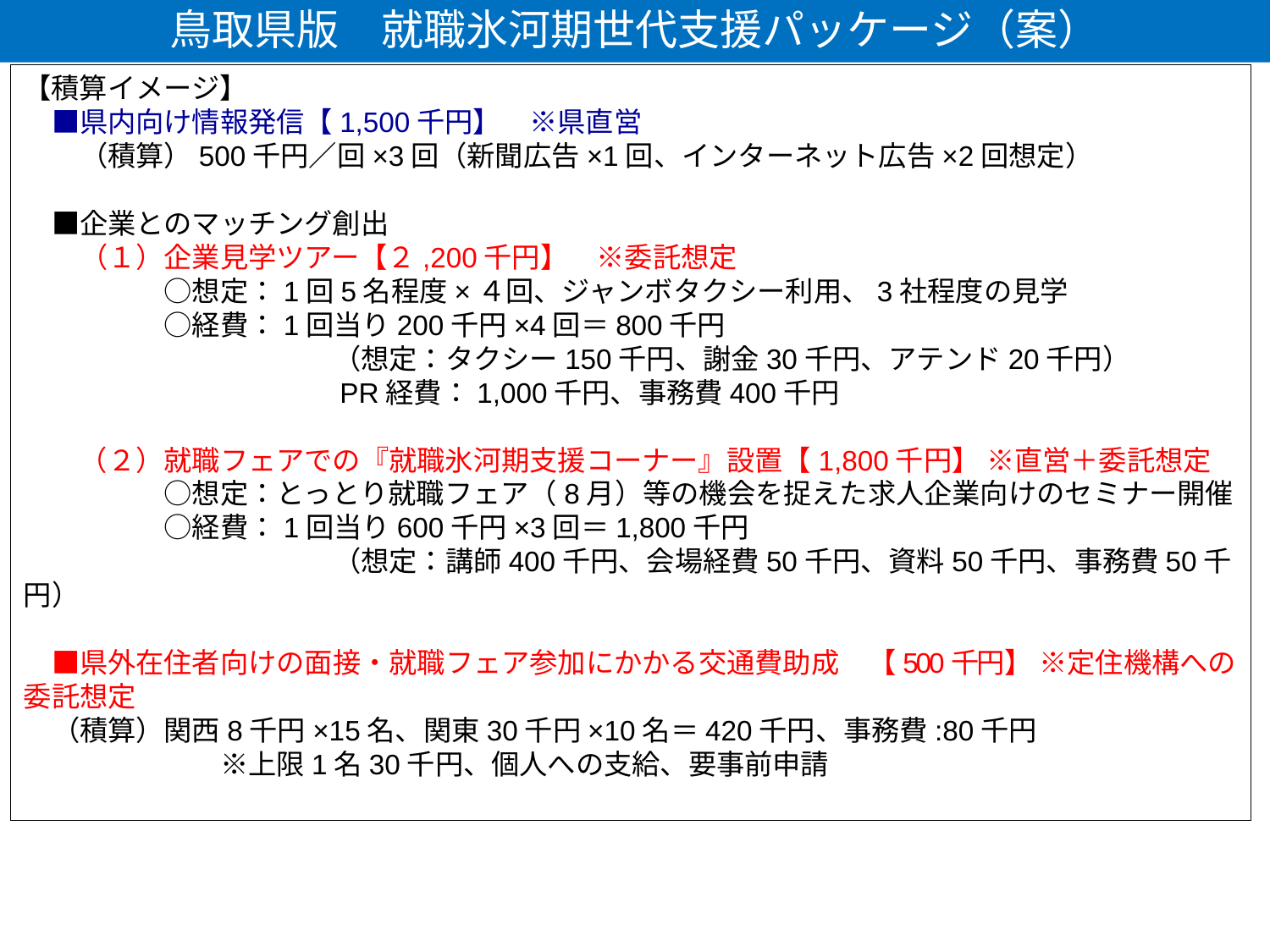

鳥取県版　就職氷河期世代支援パッケージ（案）
【積算イメージ】
　■県内向け情報発信【1,500千円】　※県直営
　　（積算）500千円／回×3回（新聞広告×1回、インターネット広告×2回想定）

　■企業とのマッチング創出
　　（１）企業見学ツアー【２,200千円】　※委託想定
　　　　　○想定：1回5名程度×４回、ジャンボタクシー利用、3社程度の見学
　　　　　○経費：1回当り200千円×4回＝800千円
　　　　　　　　　　　（想定：タクシー150千円、謝金30千円、アテンド20千円）
　　　　　　　　　　　PR経費：1,000千円、事務費400千円

　　（２）就職フェアでの『就職氷河期支援コーナー』設置【1,800千円】 ※直営＋委託想定
　　　　　○想定：とっとり就職フェア（8月）等の機会を捉えた求人企業向けのセミナー開催
　　　　　○経費：1回当り600千円×3回＝1,800千円
　　　　　　　　　　　（想定：講師400千円、会場経費50千円、資料50千円、事務費50千円）

　■県外在住者向けの面接・就職フェア参加にかかる交通費助成　【500千円】 ※定住機構への委託想定
　（積算）関西8千円×15名、関東30千円×10名＝420千円、事務費:80千円
　　　　　　　※上限1名30千円、個人への支給、要事前申請